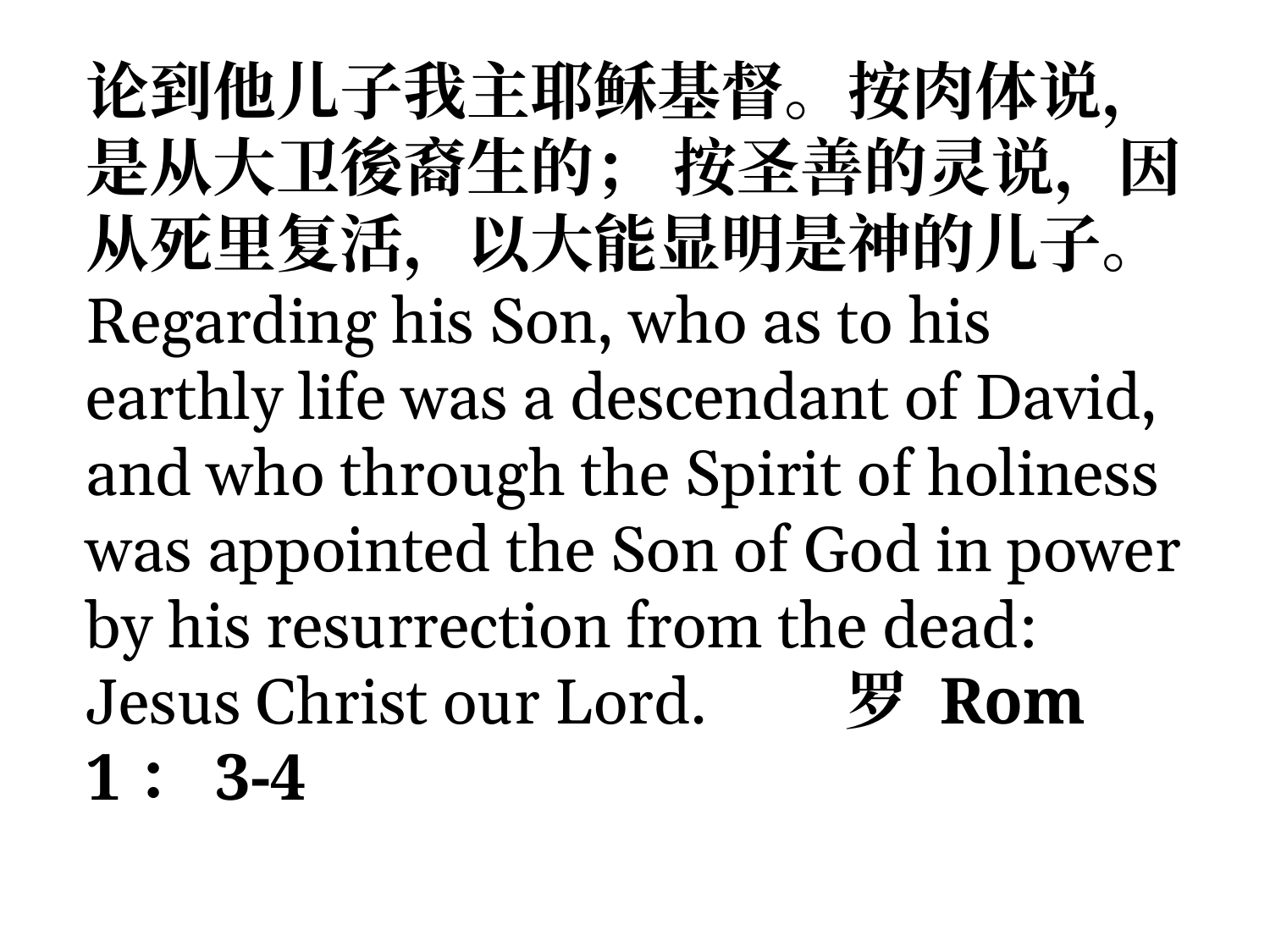

论到他儿子我主耶稣基督。按肉体说，是从大卫後裔生的； 按圣善的灵说，因从死里复活，以大能显明是神的儿子。Regarding his Son, who as to his earthly life was a descendant of David, and who through the Spirit of holiness was appointed the Son of God in power by his resurrection from the dead: Jesus Christ our Lord.        罗 Rom 1：3-4